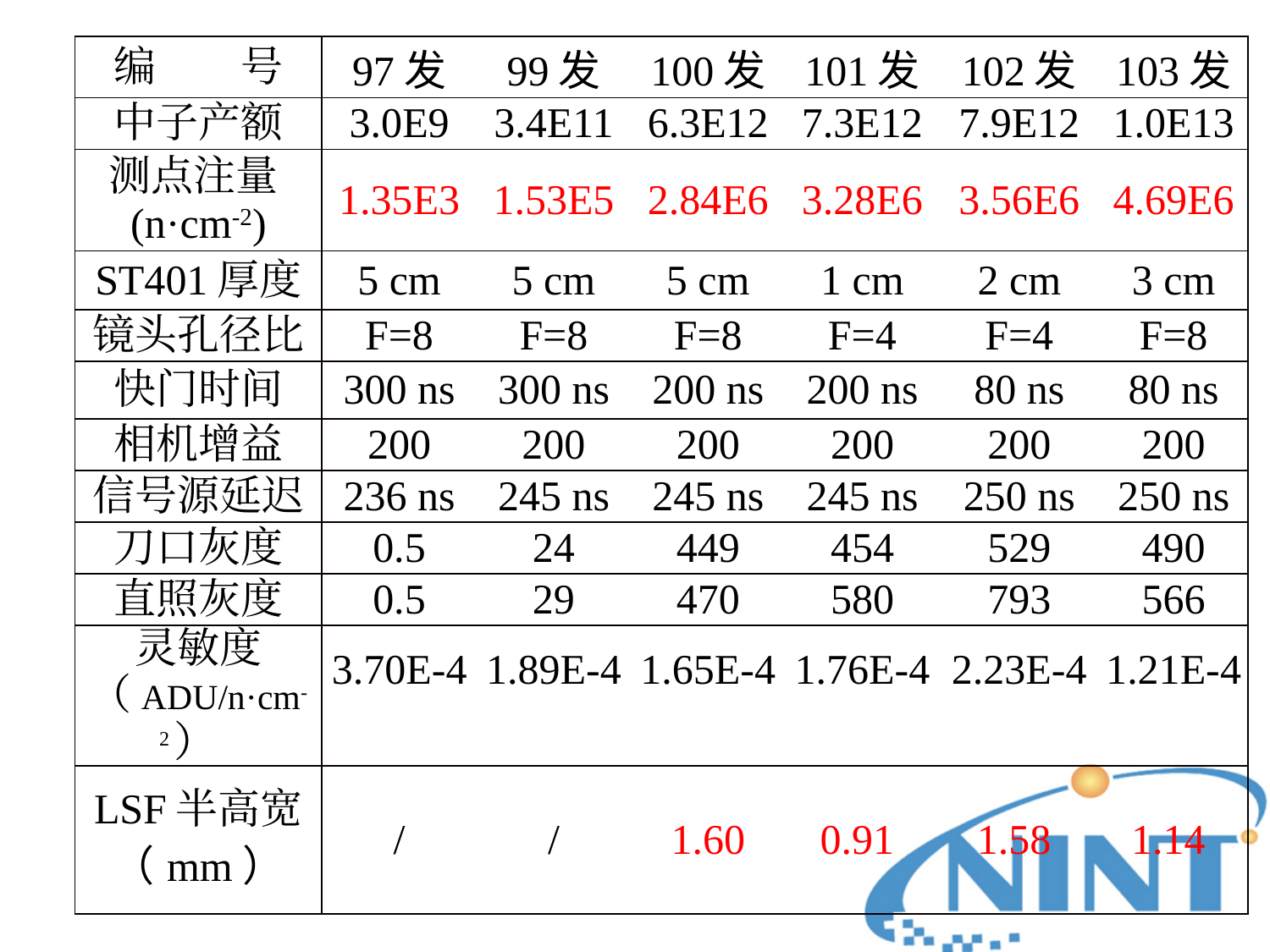

| 编 号 | 97发 | 99发 | 100发 | 101发 | 102发 | 103发 |
| --- | --- | --- | --- | --- | --- | --- |
| 中子产额 | 3.0E9 | 3.4E11 | 6.3E12 | 7.3E12 | 7.9E12 | 1.0E13 |
| 测点注量(n·cm-2) | 1.35E3 | 1.53E5 | 2.84E6 | 3.28E6 | 3.56E6 | 4.69E6 |
| ST401厚度 | 5 cm | 5 cm | 5 cm | 1 cm | 2 cm | 3 cm |
| 镜头孔径比 | F=8 | F=8 | F=8 | F=4 | F=4 | F=8 |
| 快门时间 | 300 ns | 300 ns | 200 ns | 200 ns | 80 ns | 80 ns |
| 相机增益 | 200 | 200 | 200 | 200 | 200 | 200 |
| 信号源延迟 | 236 ns | 245 ns | 245 ns | 245 ns | 250 ns | 250 ns |
| 刀口灰度 | 0.5 | 24 | 449 | 454 | 529 | 490 |
| 直照灰度 | 0.5 | 29 | 470 | 580 | 793 | 566 |
| 灵敏度（ADU/n·cm-2） | 3.70E-4 | 1.89E-4 | 1.65E-4 | 1.76E-4 | 2.23E-4 | 1.21E-4 |
| LSF半高宽 （mm） | / | / | 1.60 | 0.91 | 1.58 | 1.14 |